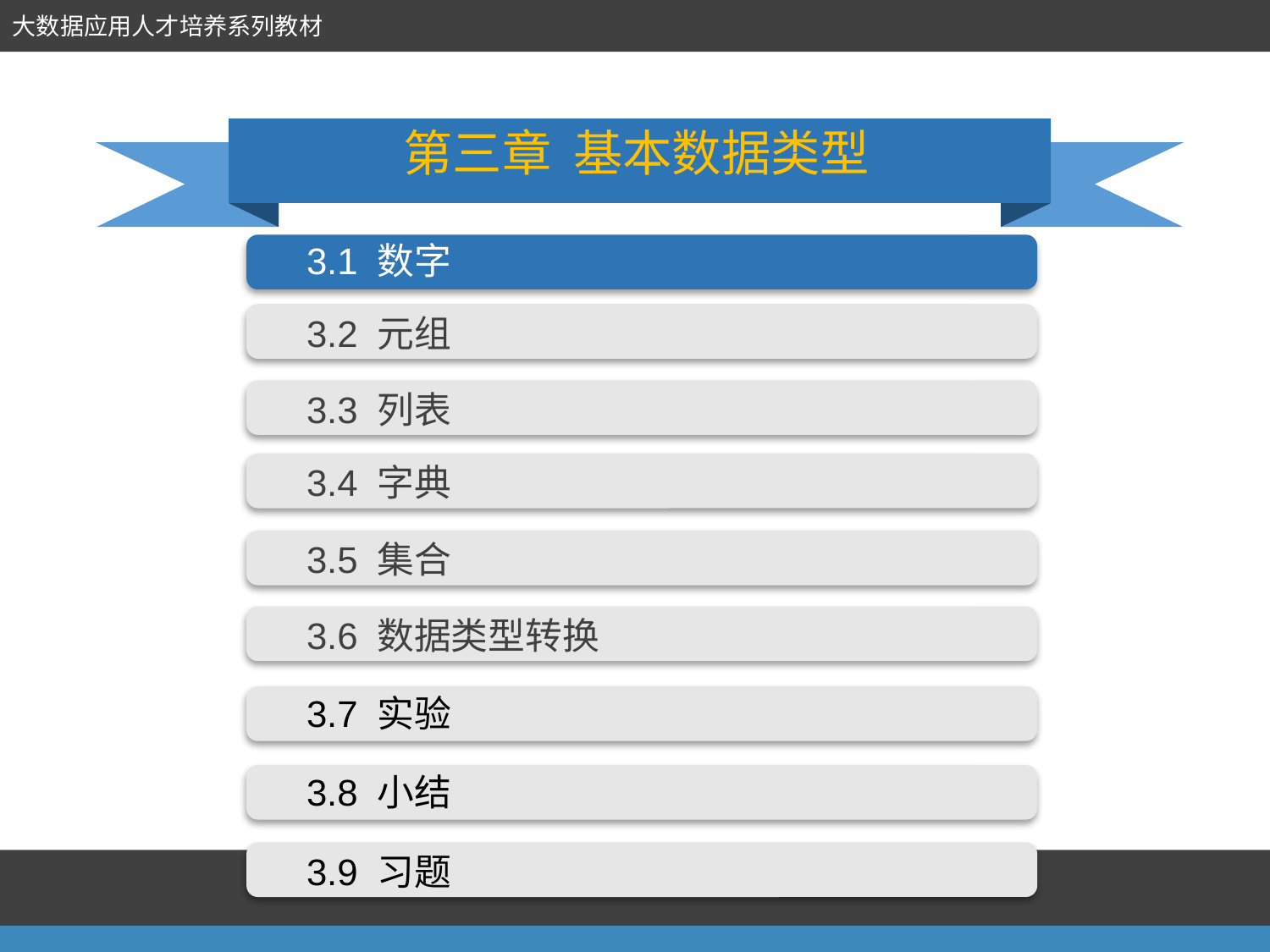

第三章  基本数据类型
3.1 数字
3.2 元组
3.3 列表
3.4 字典
3.5 集合
3.6 数据类型转换
3.7 实验
3.8 小结
3.9 习题